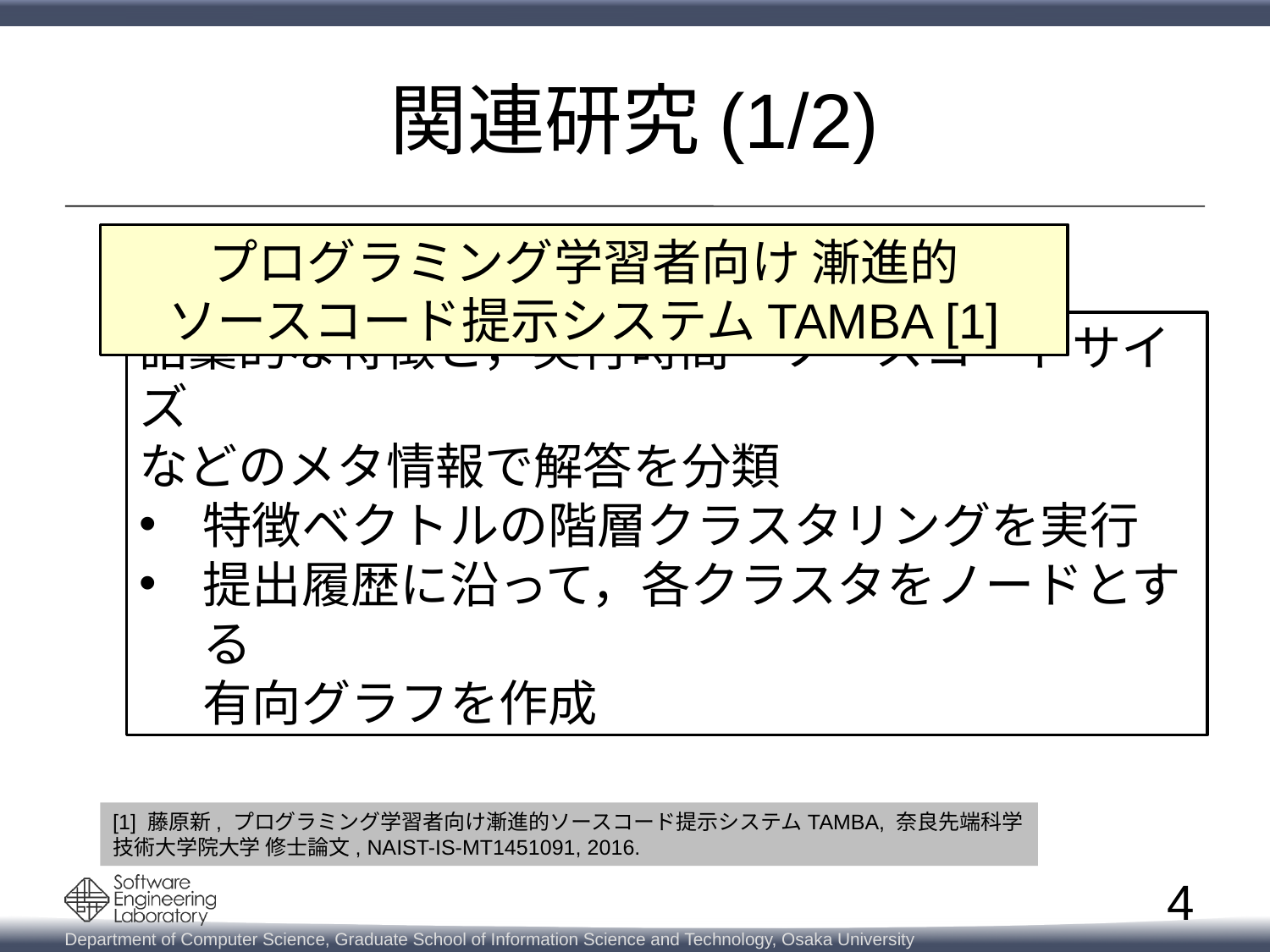

# 関連研究(1/2)
プログラミング学習者向け 漸進的
ソースコード提示システムTAMBA [1]
語彙的な特徴と，実行時間・ソースコードサイズ
などのメタ情報で解答を分類
特徴ベクトルの階層クラスタリングを実行
提出履歴に沿って，各クラスタをノードとする
有向グラフを作成
[1] 藤原新, プログラミング学習者向け漸進的ソースコード提示システムTAMBA, 奈良先端科学技術大学院大学 修士論文, NAIST-IS-MT1451091, 2016.
4